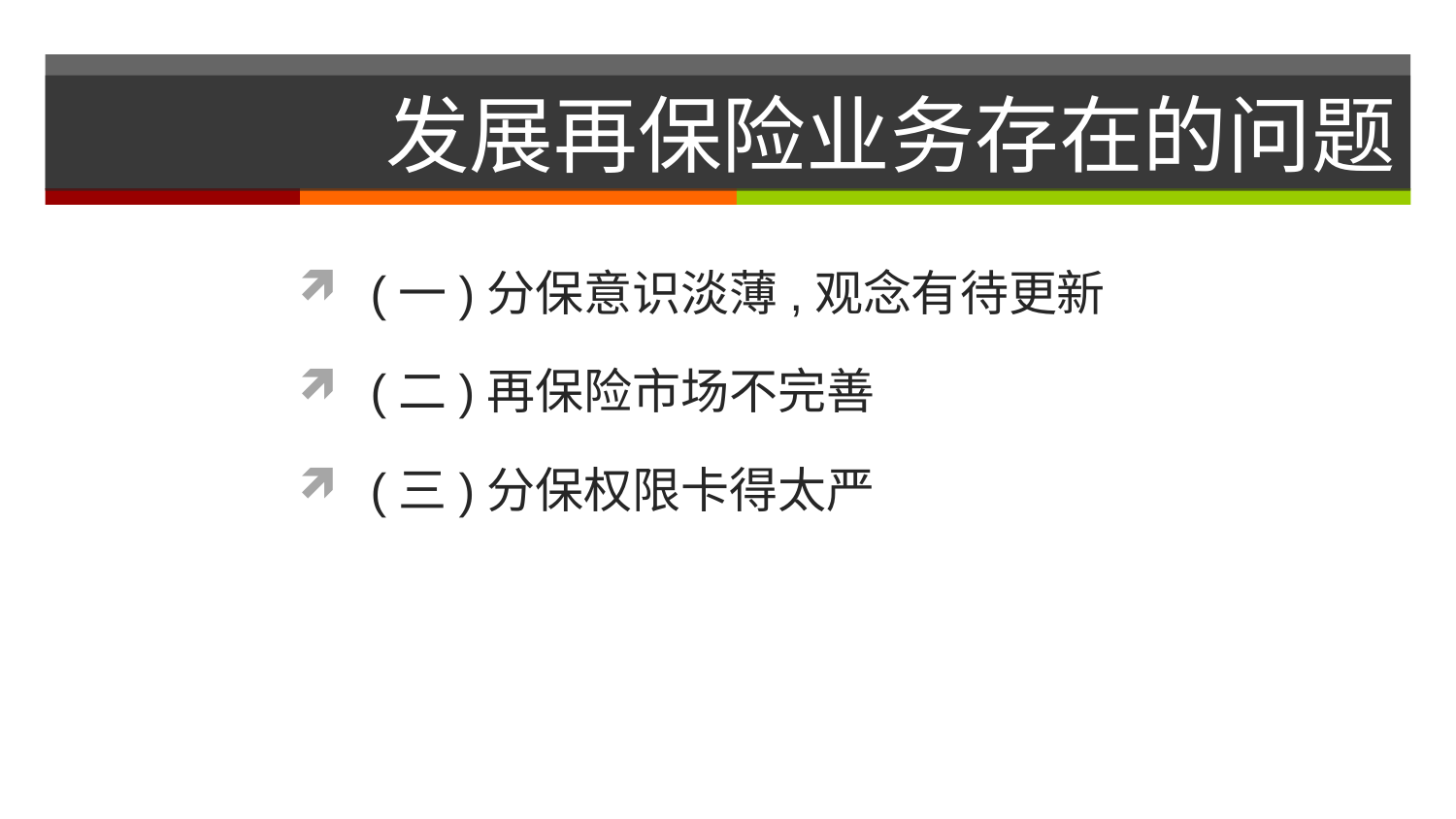

# 发展再保险业务存在的问题
(一)分保意识淡薄,观念有待更新
(二)再保险市场不完善
(三)分保权限卡得太严